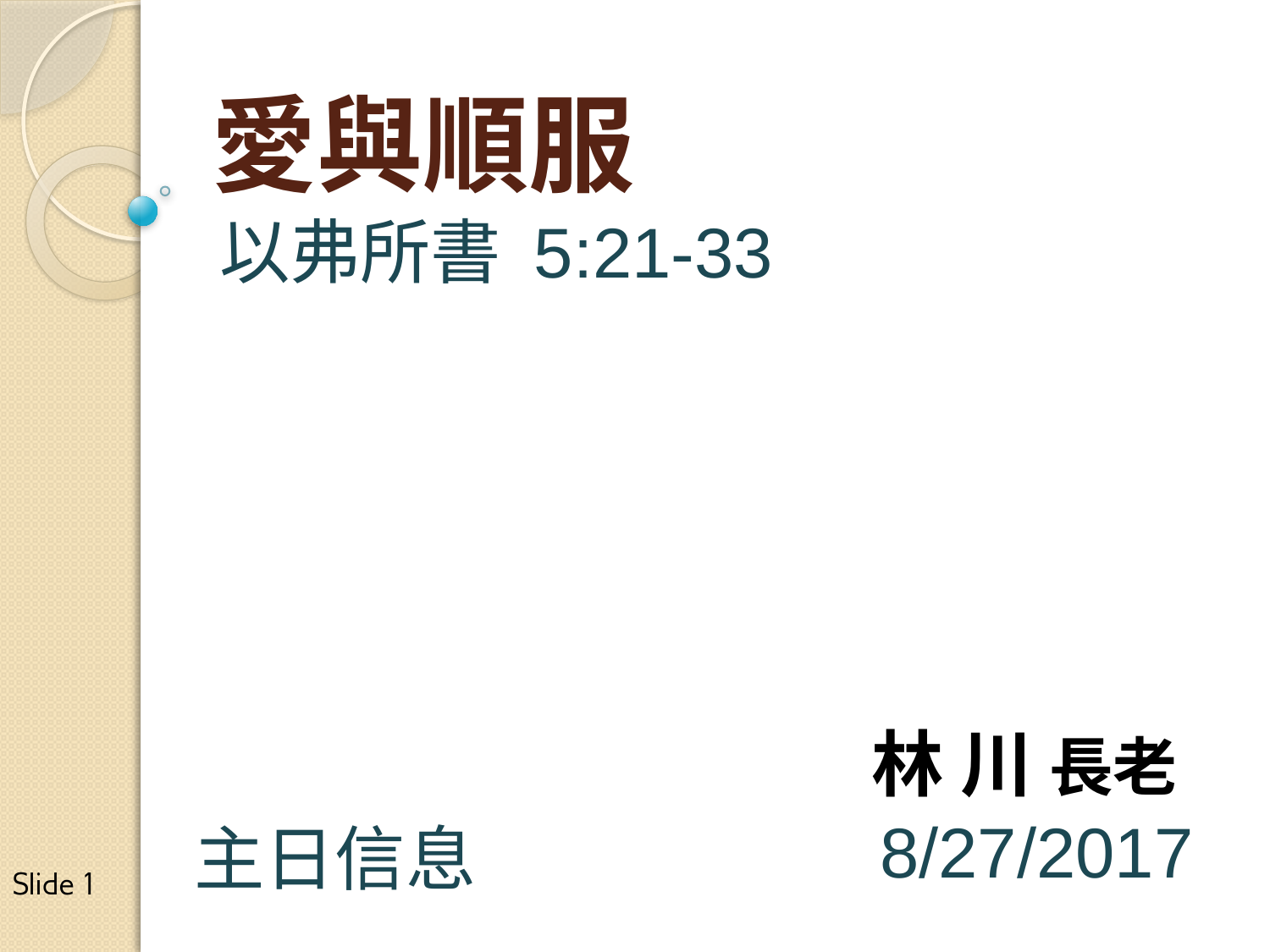

# 愛與順服
以弗所書 5:21-33
林 川 長老
8/27/2017
主日信息
Slide 1